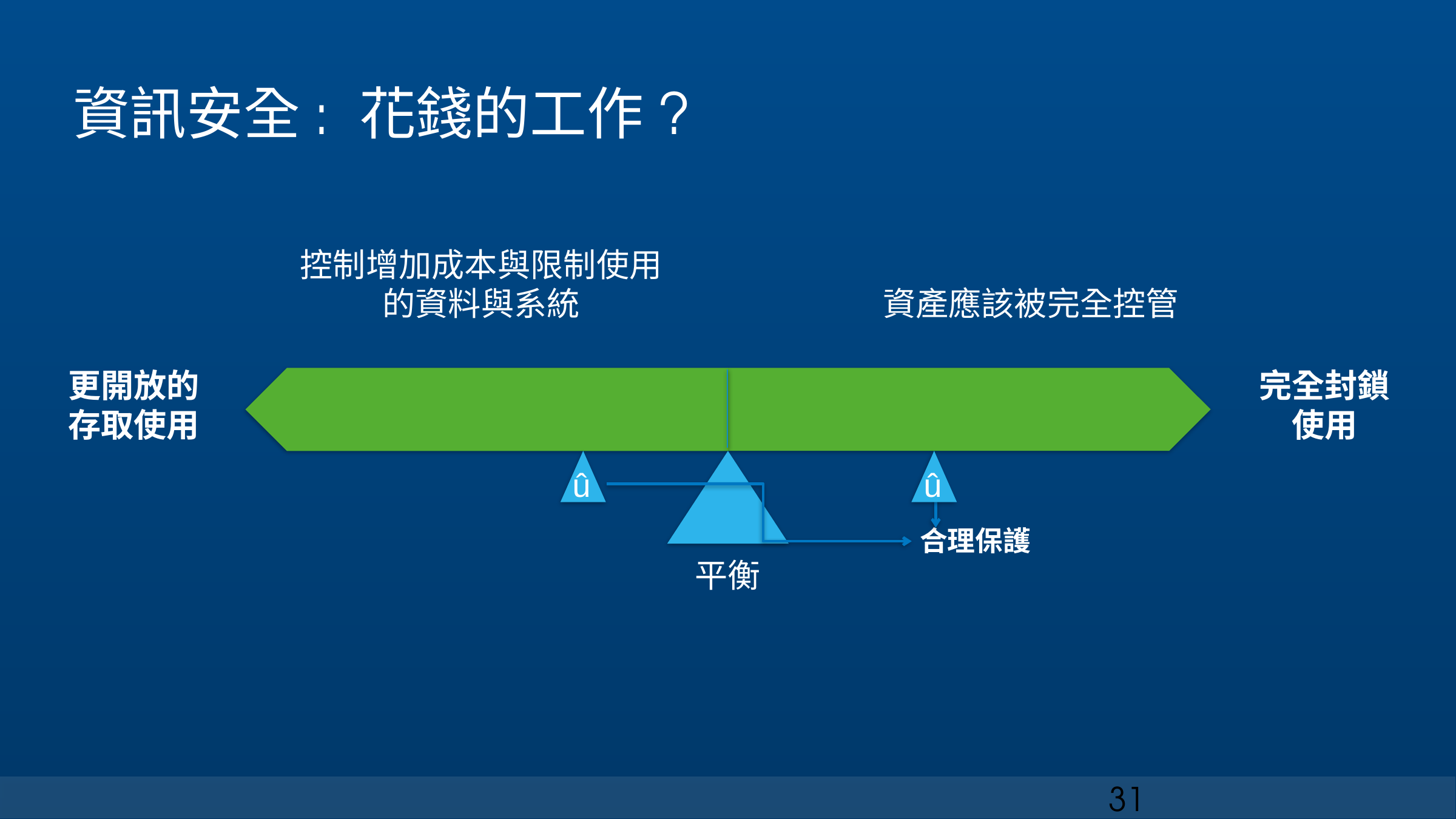

# 資訊安全: 花錢的工作?
控制增加成本與限制使用的資料與系統
資產應該被完全控管
更開放的
存取使用
完全封鎖
使用

û
û

合理保護
平衡
31